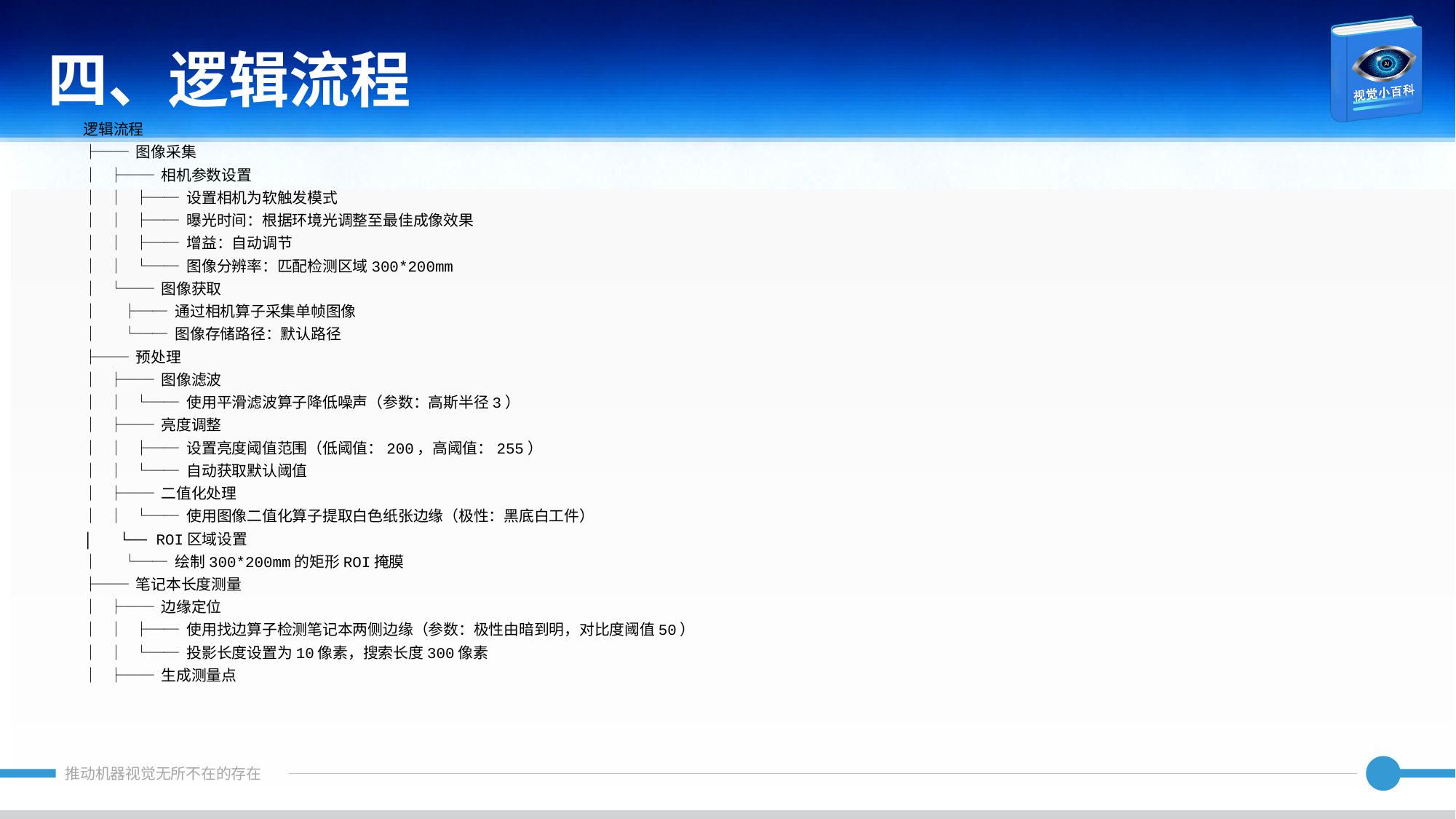

四、逻辑流程

逻辑流程
├── 图像采集
│   ├── 相机参数设置
│   │   ├── 设置相机为软触发模式
│   │   ├── 曝光时间：根据环境光调整至最佳成像效果
│   │   ├── 增益：自动调节
│   │   └── 图像分辨率：匹配检测区域300*200mm
│   └── 图像获取
│       ├── 通过相机算子采集单帧图像
│       └── 图像存储路径：默认路径
├── 预处理
│   ├── 图像滤波
│   │   └── 使用平滑滤波算子降低噪声（参数：高斯半径3）
│   ├── 亮度调整
│   │   ├── 设置亮度阈值范围（低阈值：200，高阈值：255）
│   │   └── 自动获取默认阈值
│   ├── 二值化处理
│   │   └── 使用图像二值化算子提取白色纸张边缘（极性：黑底白工件）
│   └── ROI区域设置
│       └── 绘制300*200mm的矩形ROI掩膜
├── 笔记本长度测量
│   ├── 边缘定位
│   │   ├── 使用找边算子检测笔记本两侧边缘（参数：极性由暗到明，对比度阈值50）
│   │   └── 投影长度设置为10像素，搜索长度300像素
│   ├── 生成测量点
8